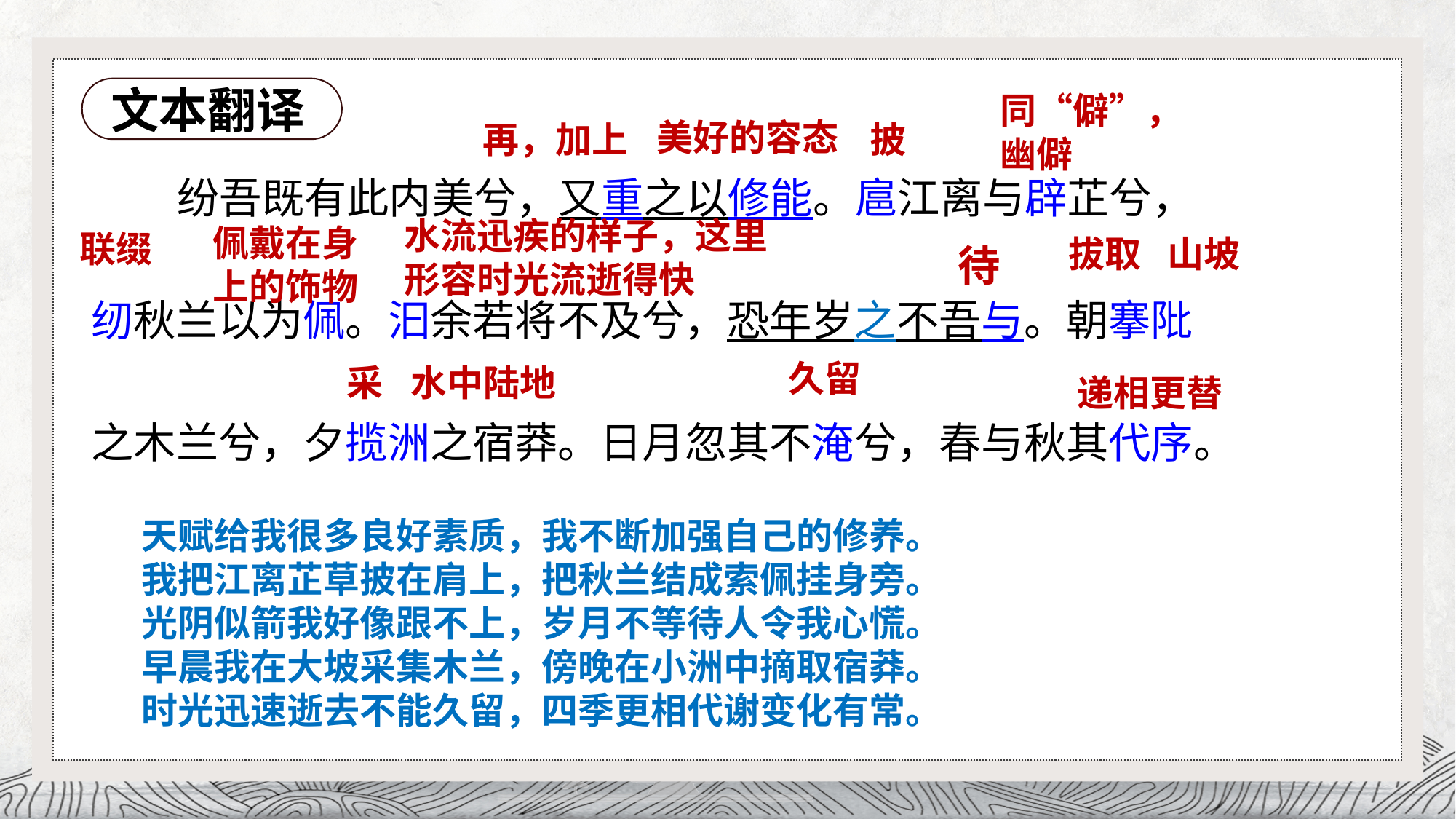

# 文本翻译
同“僻”，幽僻
美好的容态
披
再，加上
纷吾既有此内美兮，又重之以修能。扈江离与辟芷兮，

纫秋兰以为佩。汩余若将不及兮，恐年岁之不吾与。朝搴阰

之木兰兮，夕揽洲之宿莽。日月忽其不淹兮，春与秋其代序。
水流迅疾的样子，这里形容时光流逝得快
佩戴在身上的饰物
联缀
山坡
拔取
待
久留
采
水中陆地
递相更替
天赋给我很多良好素质，我不断加强自己的修养。
我把江离芷草披在肩上，把秋兰结成索佩挂身旁。
光阴似箭我好像跟不上，岁月不等待人令我心慌。
早晨我在大坡采集木兰，傍晚在小洲中摘取宿莽。
时光迅速逝去不能久留，四季更相代谢变化有常。